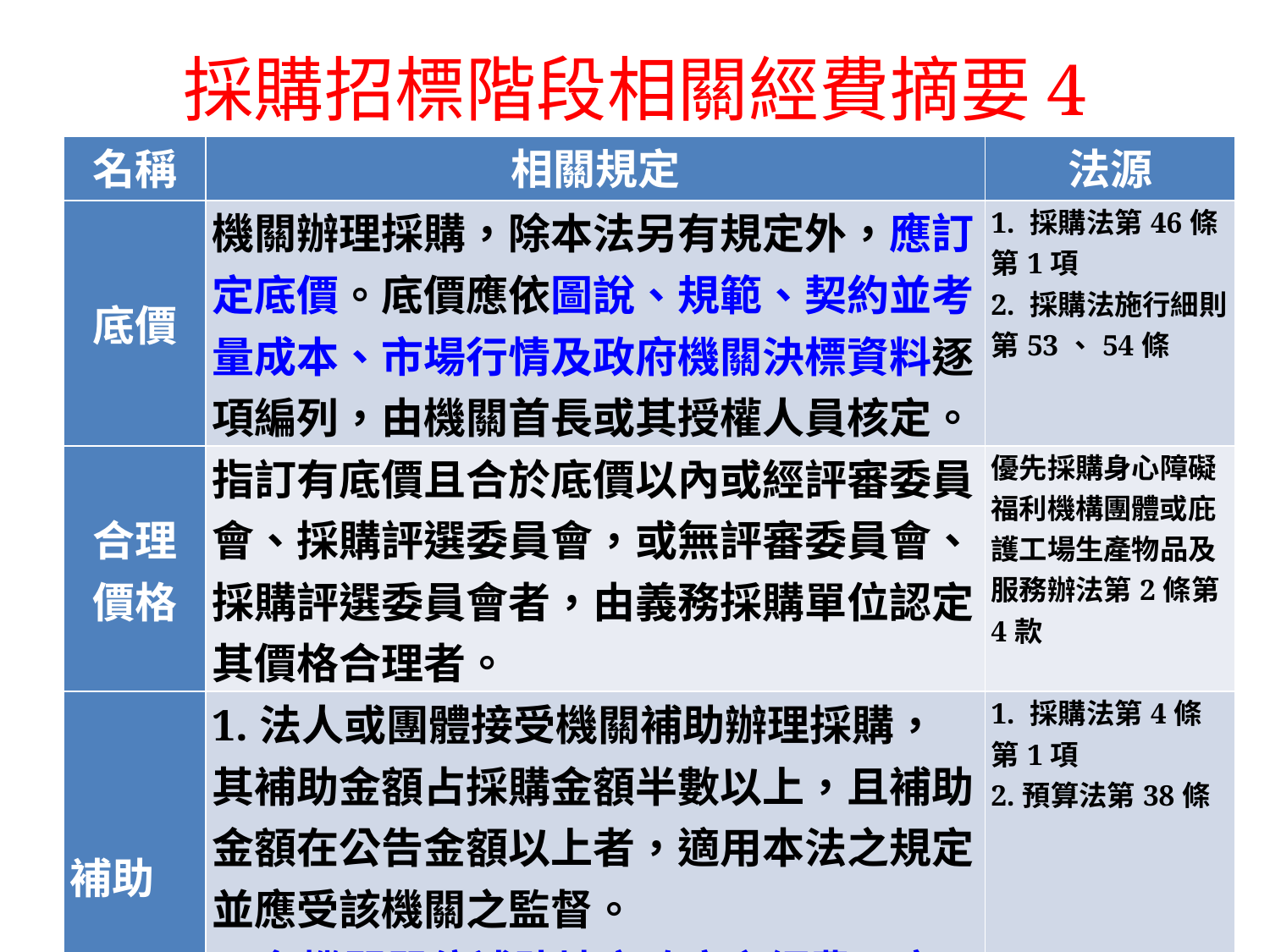

# 採購招標階段相關經費摘要4
| 名稱 | 相關規定 | 法源 |
| --- | --- | --- |
| 底價 | 機關辦理採購，除本法另有規定外，應訂定底價。底價應依圖說、規範、契約並考量成本、市場行情及政府機關決標資料逐項編列，由機關首長或其授權人員核定。 | 1. 採購法第46條第1項 2. 採購法施行細則第53、54條 |
| 合理 價格 | 指訂有底價且合於底價以內或經評審委員會、採購評選委員會，或無評審委員會、採購評選委員會者，由義務採購單位認定其價格合理者。 | 優先採購身心障礙福利機構團體或庇護工場生產物品及服務辦法第2條第4款 |
| 補助 | 1.法人或團體接受機關補助辦理採購，其補助金額占採購金額半數以上，且補助金額在公告金額以上者，適用本法之規定，並應受該機關之監督。 2.各機關單位補助地方政府之經費，應於總預算案中彙總列表說明。 | 1. 採購法第4條第1項 2.預算法第38條 |

140